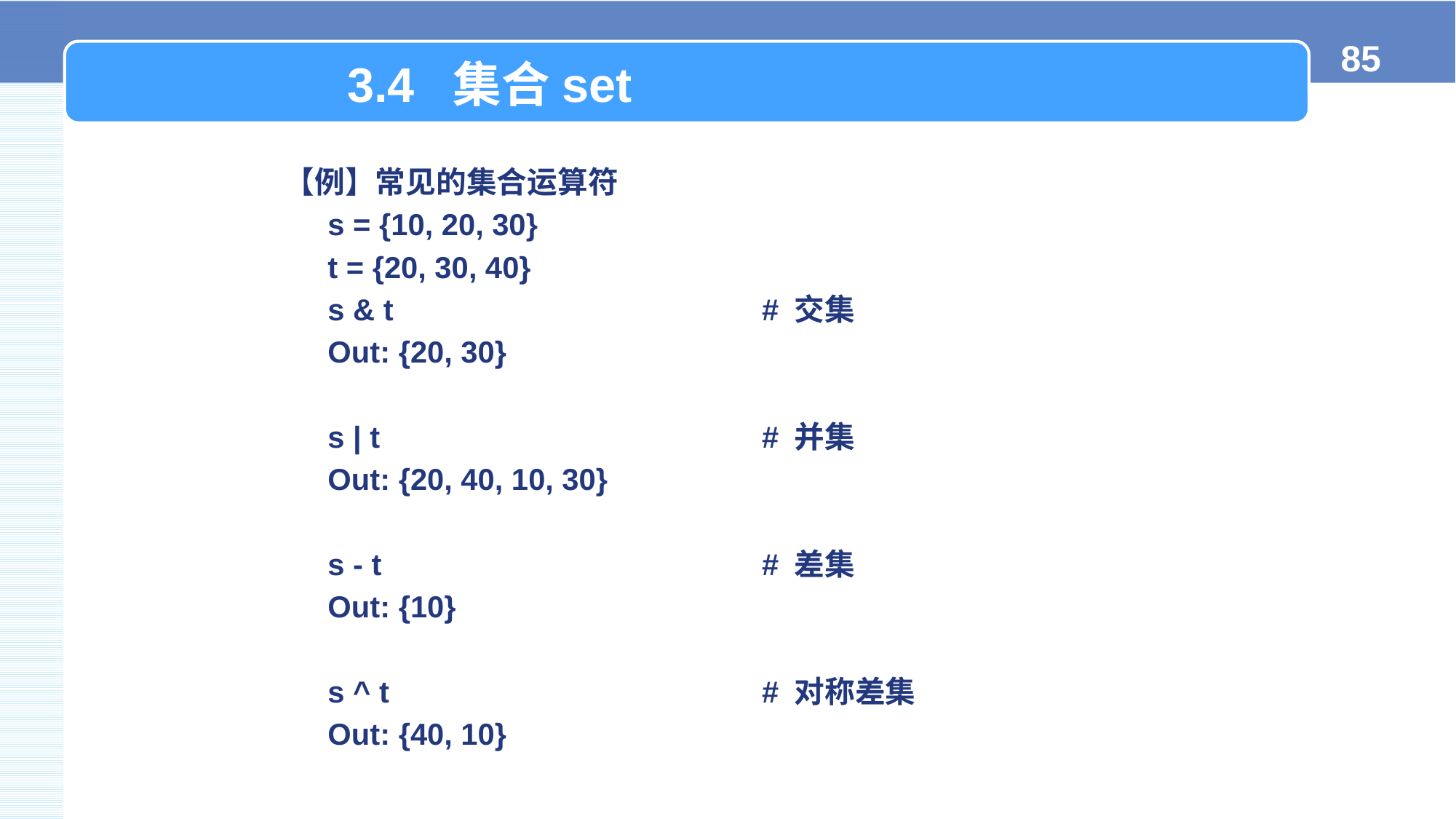

3.4  集合set
【例】常见的集合运算符
s = {10, 20, 30}
t = {20, 30, 40}
s & t				# 交集
Out: {20, 30}

s | t				# 并集
Out: {20, 40, 10, 30}

s - t				# 差集
Out: {10}

s ^ t				# 对称差集
Out: {40, 10}